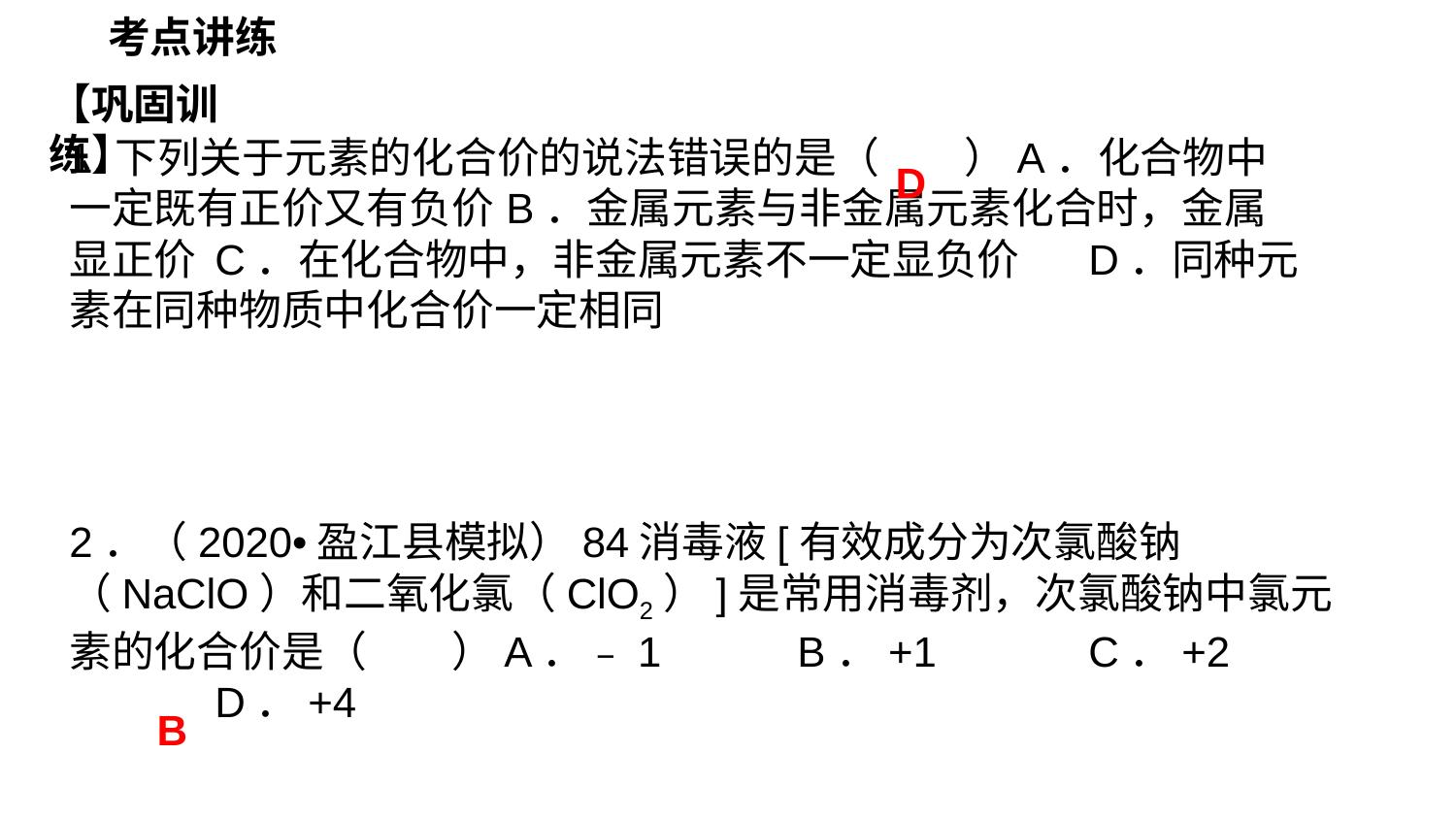

考点讲练
【巩固训练】
D
1.下列关于元素的化合价的说法错误的是（　　）A．化合物中一定既有正价又有负价	B．金属元素与非金属元素化合时，金属显正价	C．在化合物中，非金属元素不一定显负价	D．同种元素在同种物质中化合价一定相同

2．（2020•盈江县模拟）84消毒液[有效成分为次氯酸钠（NaClO）和二氧化氯（ClO2）]是常用消毒剂，次氯酸钠中氯元素的化合价是（　　）A．﹣1	B．+1 	C．+2 	D．+4

B